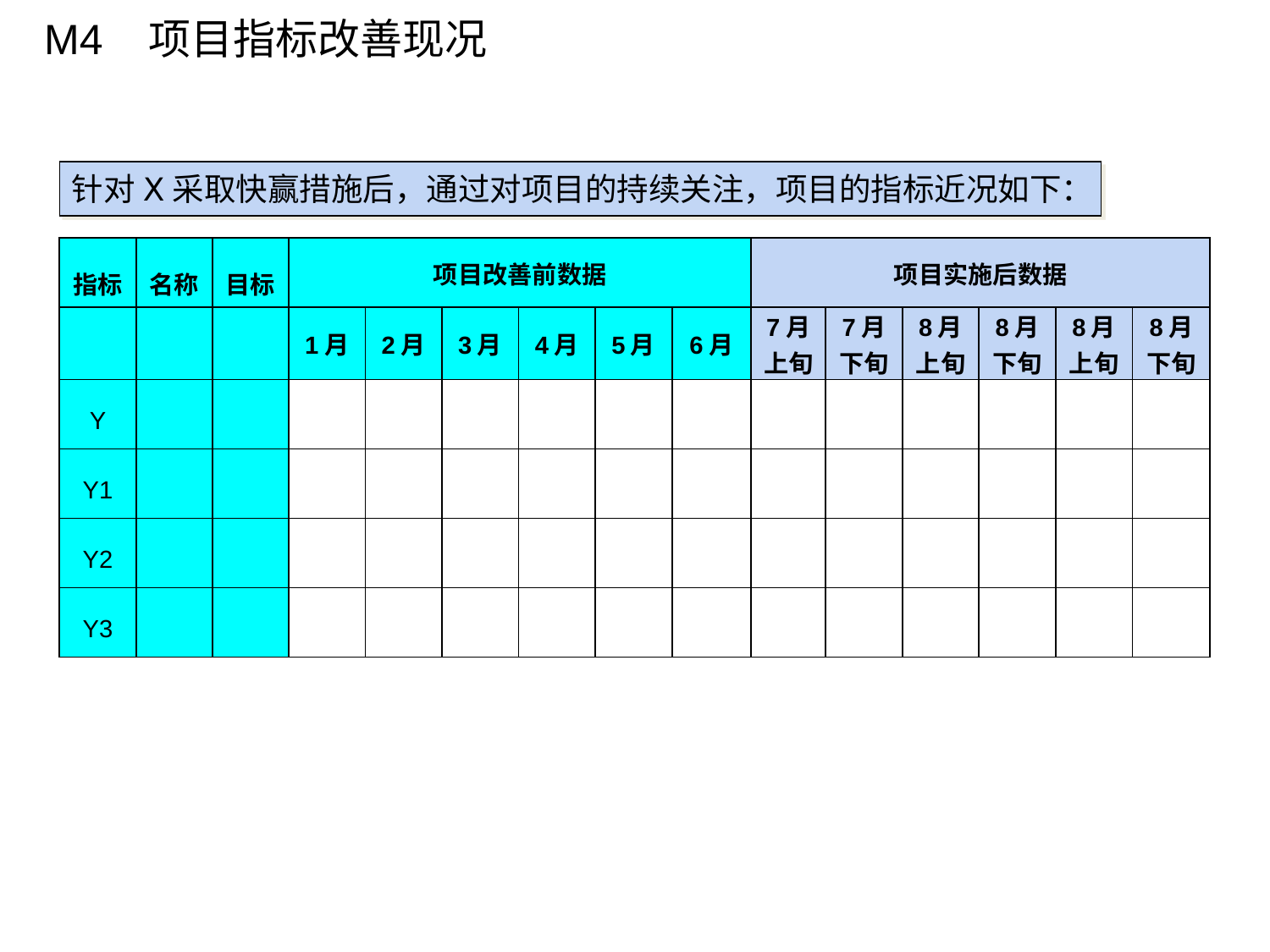

M4   项目指标改善现况
针对X采取快赢措施后，通过对项目的持续关注，项目的指标近况如下：
| 指标 | 名称 | 目标 | 项目改善前数据 |  |  |  |  |  | 项目实施后数据 |  |  |  |  |  |
| --- | --- | --- | --- | --- | --- | --- | --- | --- | --- | --- | --- | --- | --- | --- |
|  |  |  | 1月 | 2月 | 3月 | 4月 | 5月 | 6月 | 7月 上旬 | 7月 下旬 | 8月 上旬 | 8月 下旬 | 8月 上旬 | 8月 下旬 |
| Y |  |  |  |  |  |  |  |  |  |  |  |  |  |  |
| Y1 |  |  |  |  |  |  |  |  |  |  |  |  |  |  |
| Y2 |  |  |  |  |  |  |  |  |  |  |  |  |  |  |
| Y3 |  |  |  |  |  |  |  |  |  |  |  |  |  |  |